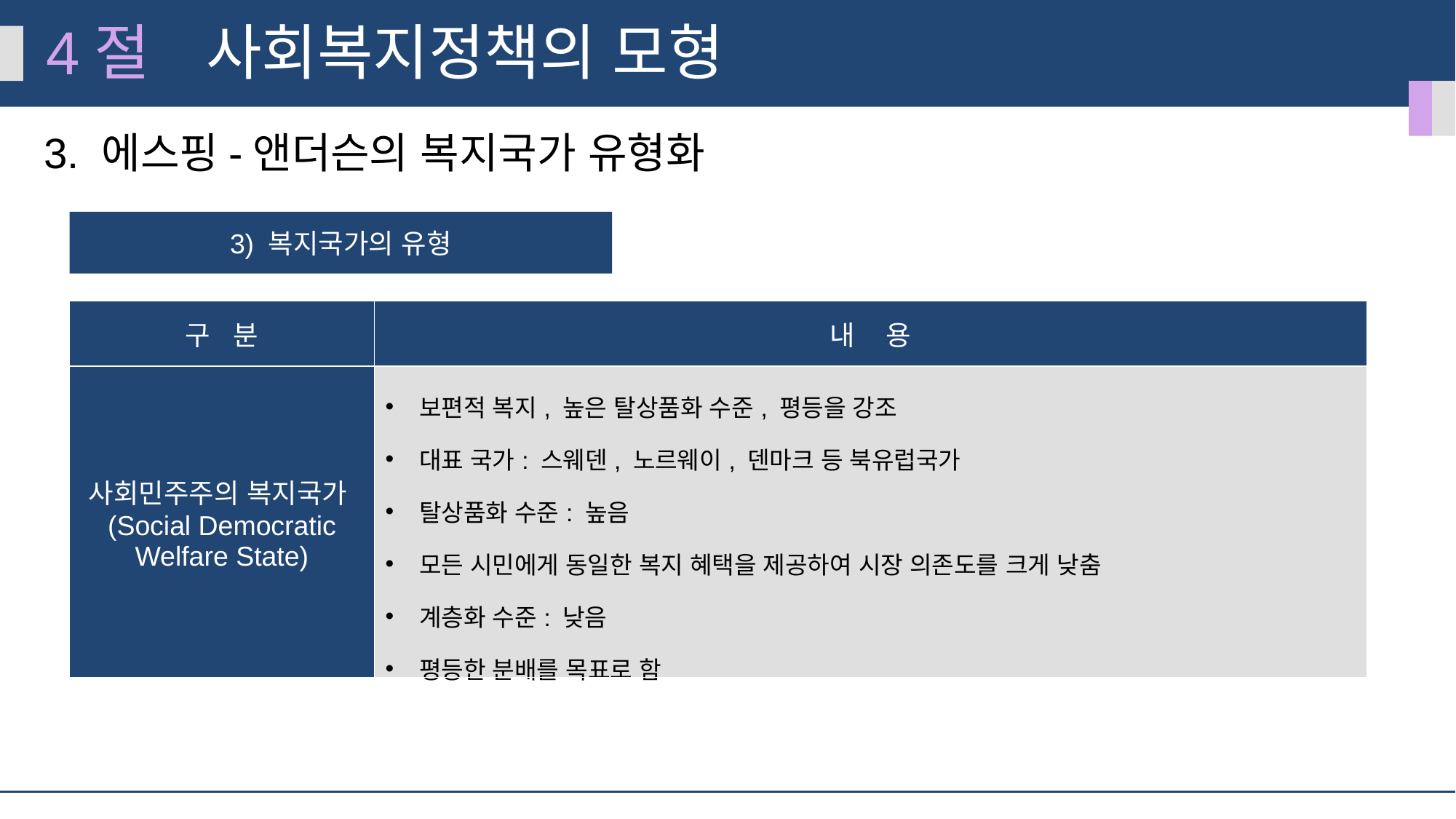

4절
사회복지정책의 모형
3. 에스핑-앤더슨의 복지국가 유형화
3) 복지국가의 유형
| 구 분 | 내 용 |
| --- | --- |
| 사회민주주의 복지국가(Social Democratic Welfare State) | 보편적 복지, 높은 탈상품화 수준, 평등을 강조 대표 국가: 스웨덴, 노르웨이, 덴마크 등 북유럽국가 탈상품화 수준: 높음 모든 시민에게 동일한 복지 혜택을 제공하여 시장 의존도를 크게 낮춤 계층화 수준: 낮음 평등한 분배를 목표로 함 |